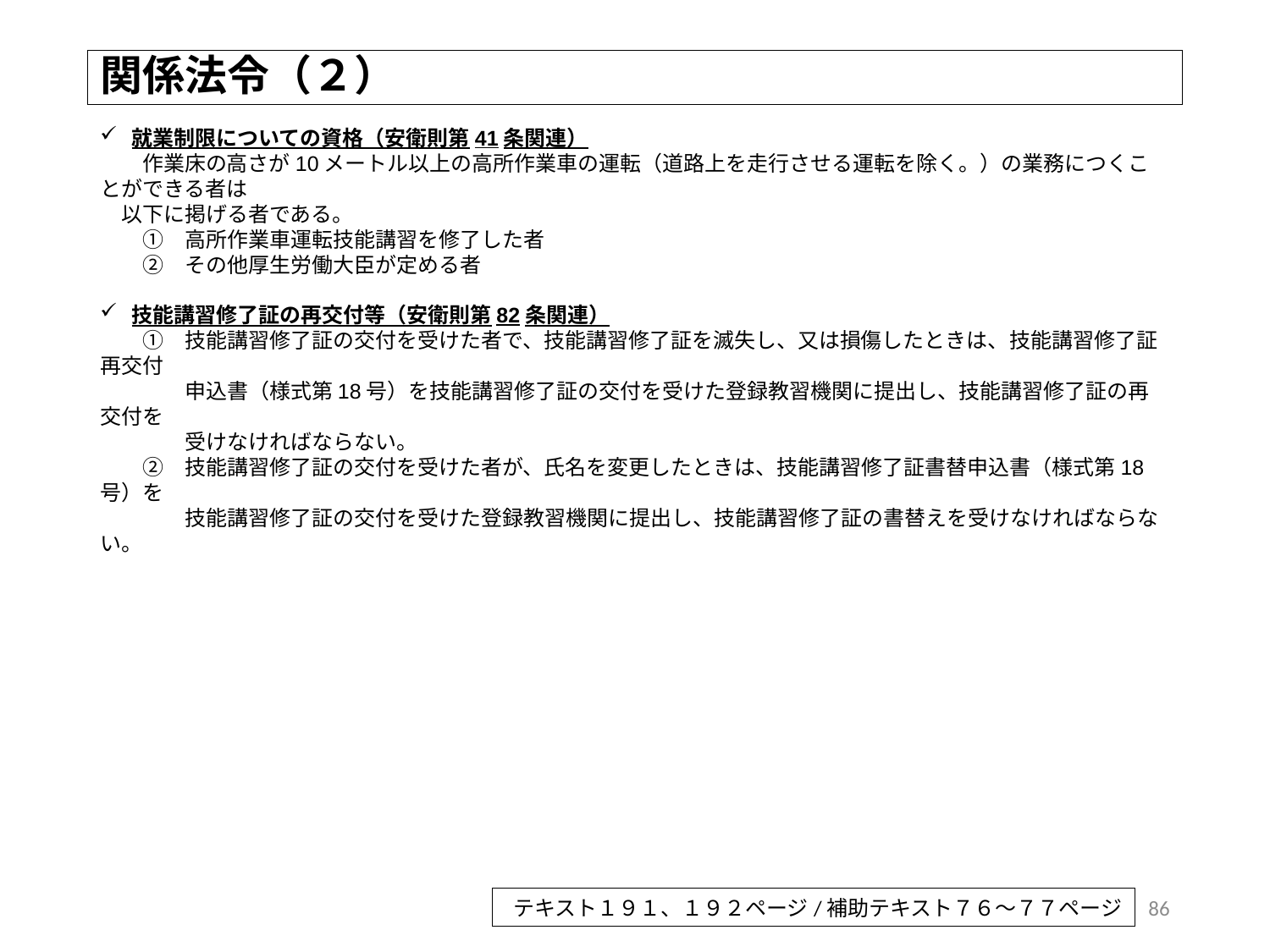

# 関係法令（２）
就業制限についての資格（安衛則第41条関連）
　　作業床の高さが10メートル以上の高所作業車の運転（道路上を走行させる運転を除く。）の業務につくことができる者は
　以下に掲げる者である。
　　①　高所作業車運転技能講習を修了した者
　　②　その他厚生労働大臣が定める者

技能講習修了証の再交付等（安衛則第82条関連）
　　①　技能講習修了証の交付を受けた者で、技能講習修了証を滅失し、又は損傷したときは、技能講習修了証再交付
　　　　申込書（様式第18号）を技能講習修了証の交付を受けた登録教習機関に提出し、技能講習修了証の再交付を
　　　　受けなければならない。
　　②　技能講習修了証の交付を受けた者が、氏名を変更したときは、技能講習修了証書替申込書（様式第18号）を
　　　　技能講習修了証の交付を受けた登録教習機関に提出し、技能講習修了証の書替えを受けなければならない。

86
テキスト１９１、１９２ページ/補助テキスト７６～７７ページ